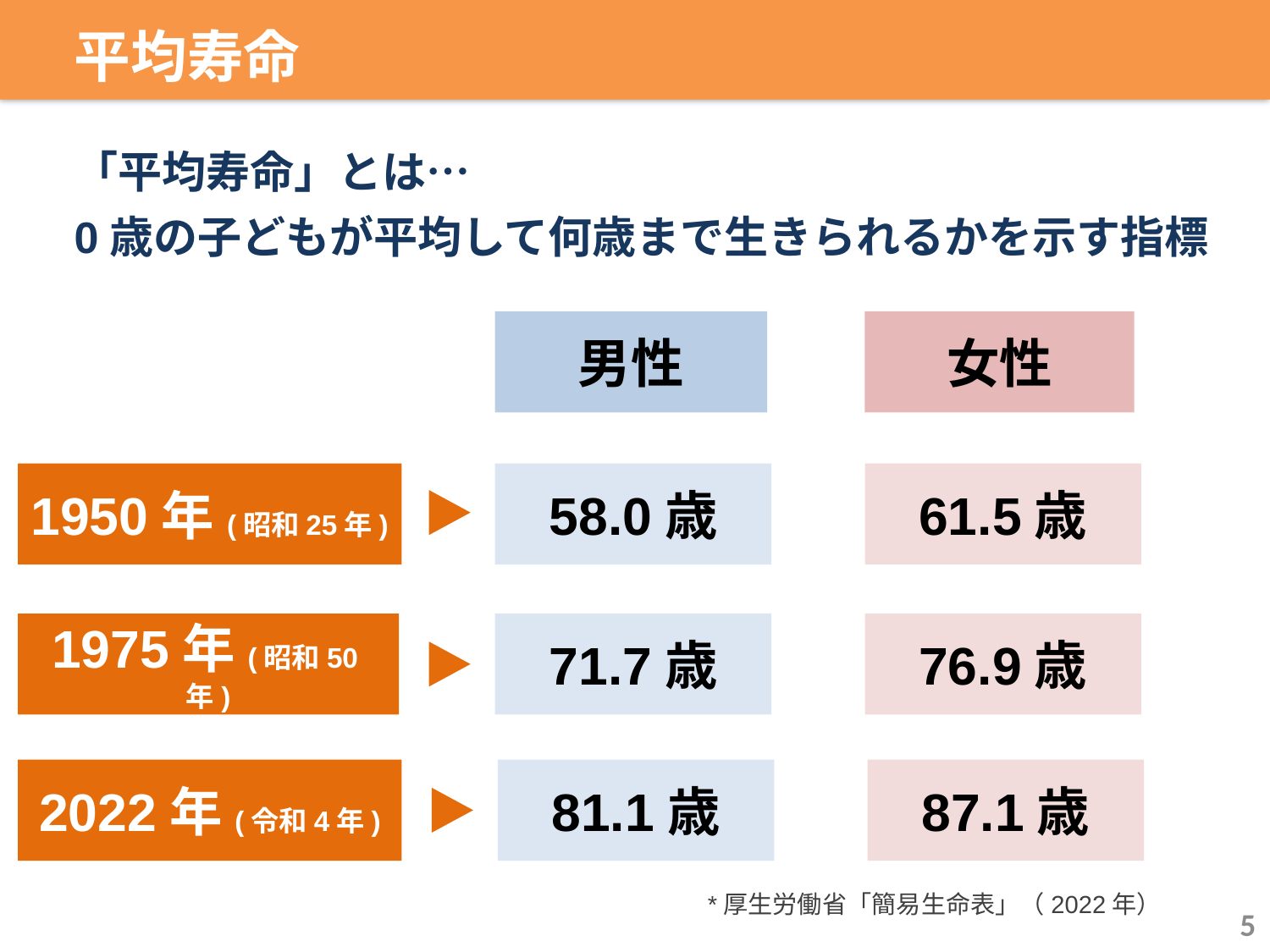

平均寿命

「平均寿命」とは…
0歳の子どもが平均して何歳まで生きられるかを示す指標
男性
女性
1950年(昭和25年)
58.0歳
61.5歳

1975年(昭和50年)
71.7歳
76.9歳

2022年(令和4年)
81.1歳
87.1歳

*厚生労働省「簡易生命表」（2022年）
5